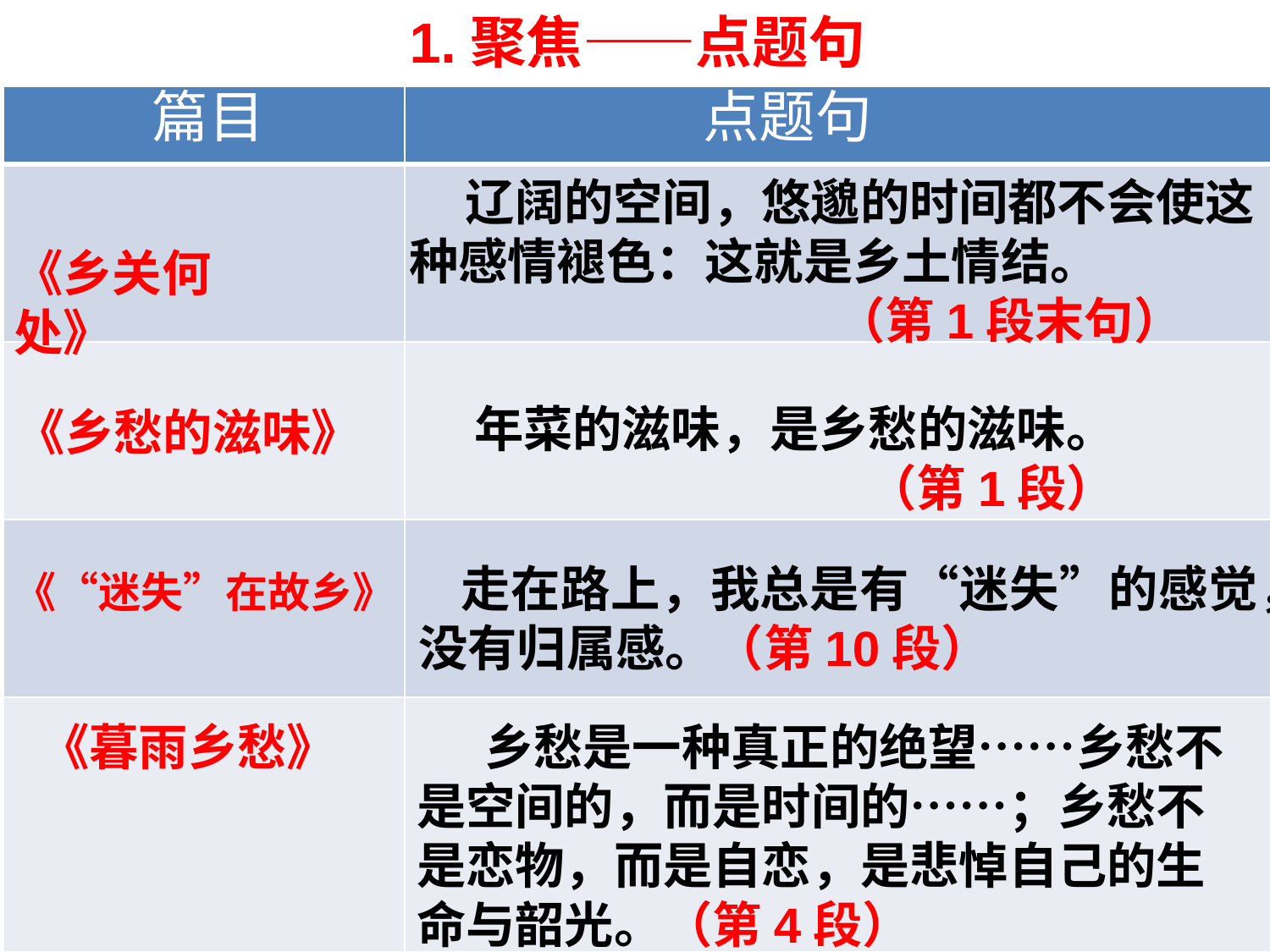

1.聚焦——点题句
篇目
点题句
|  |  |
| --- | --- |
|  |  |
|  |  |
|  |  |
|  |  |
    辽阔的空间，悠邈的时间都不会使这种感情褪色：这就是乡土情结。
                                     （第1段末句）
《乡关何处》
年菜的滋味，是乡愁的滋味。
                                  （第1段）
《乡愁的滋味》
走在路上，我总是有“迷失”的感觉，没有归属感。（第10段）
《“迷失”在故乡》
《暮雨乡愁》
     乡愁是一种真正的绝望……乡愁不是空间的，而是时间的……；乡愁不是恋物，而是自恋，是悲悼自己的生命与韶光。（第4段）